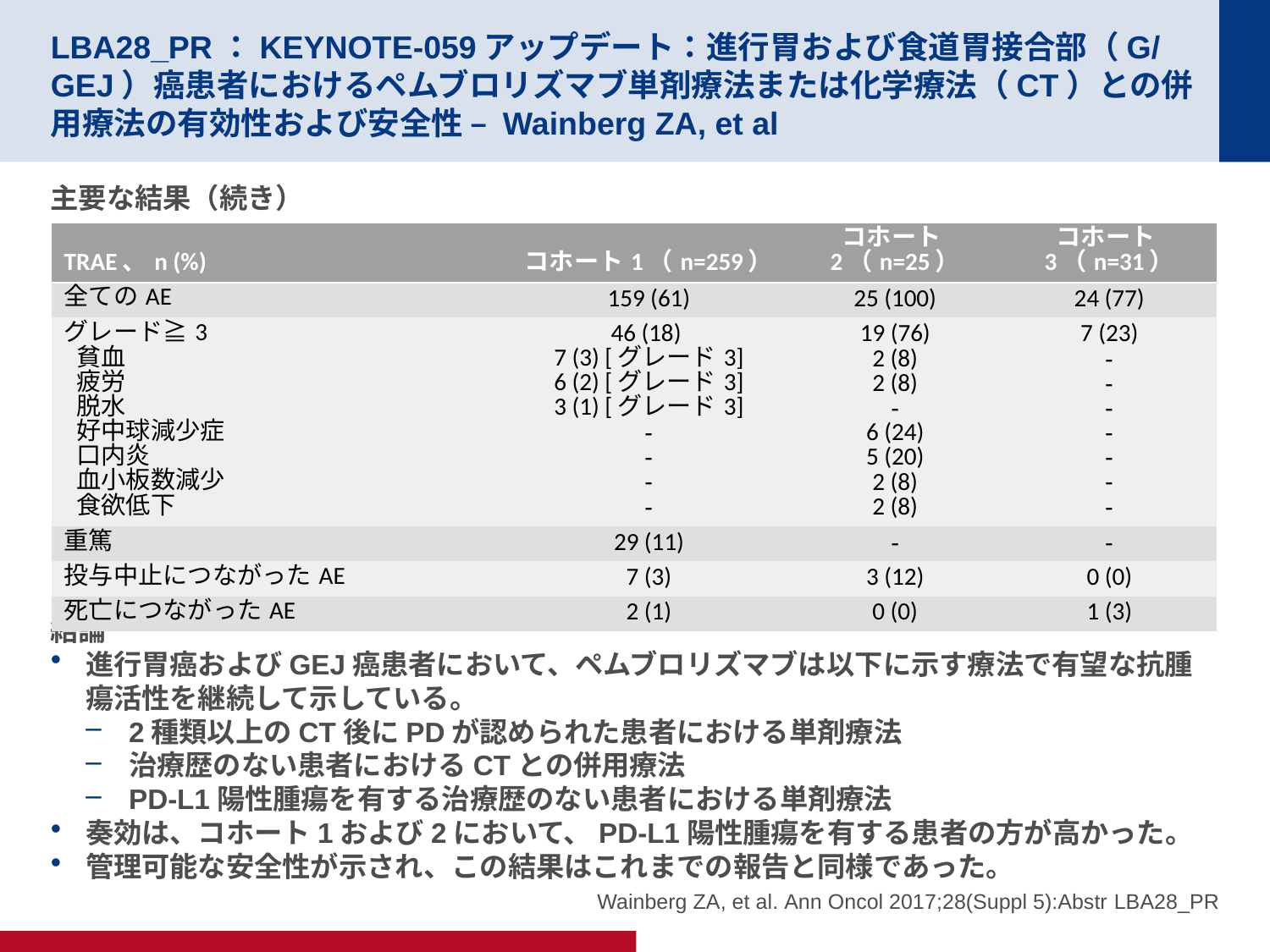

# LBA28_PR：KEYNOTE-059アップデート：進行胃および食道胃接合部（G/GEJ）癌患者におけるペムブロリズマブ単剤療法または化学療法（CT）との併用療法の有効性および安全性 – Wainberg ZA, et al
主要な結果（続き）
結論
進行胃癌およびGEJ癌患者において、ペムブロリズマブは以下に示す療法で有望な抗腫瘍活性を継続して示している。
2種類以上のCT後にPDが認められた患者における単剤療法
治療歴のない患者におけるCTとの併用療法
PD-L1陽性腫瘍を有する治療歴のない患者における単剤療法
奏効は、コホート1および2において、PD-L1陽性腫瘍を有する患者の方が高かった。
管理可能な安全性が示され、この結果はこれまでの報告と同様であった。

| TRAE、n (%) | コホート1（n=259） | コホート2（n=25） | コホート3（n=31） |
| --- | --- | --- | --- |
| 全てのAE | 159 (61) | 25 (100) | 24 (77) |
| グレード≧3 貧血 疲労 脱水 好中球減少症 口内炎 血小板数減少 食欲低下 | 46 (18) 7 (3) [グレード3] 6 (2) [グレード3] 3 (1) [グレード3] - - - - | 19 (76) 2 (8) 2 (8) - 6 (24) 5 (20) 2 (8) 2 (8) | 7 (23) - - - - - - - |
| 重篤 | 29 (11) | - | - |
| 投与中止につながったAE | 7 (3) | 3 (12) | 0 (0) |
| 死亡につながったAE | 2 (1) | 0 (0) | 1 (3) |
Wainberg ZA, et al. Ann Oncol 2017;28(Suppl 5):Abstr LBA28_PR